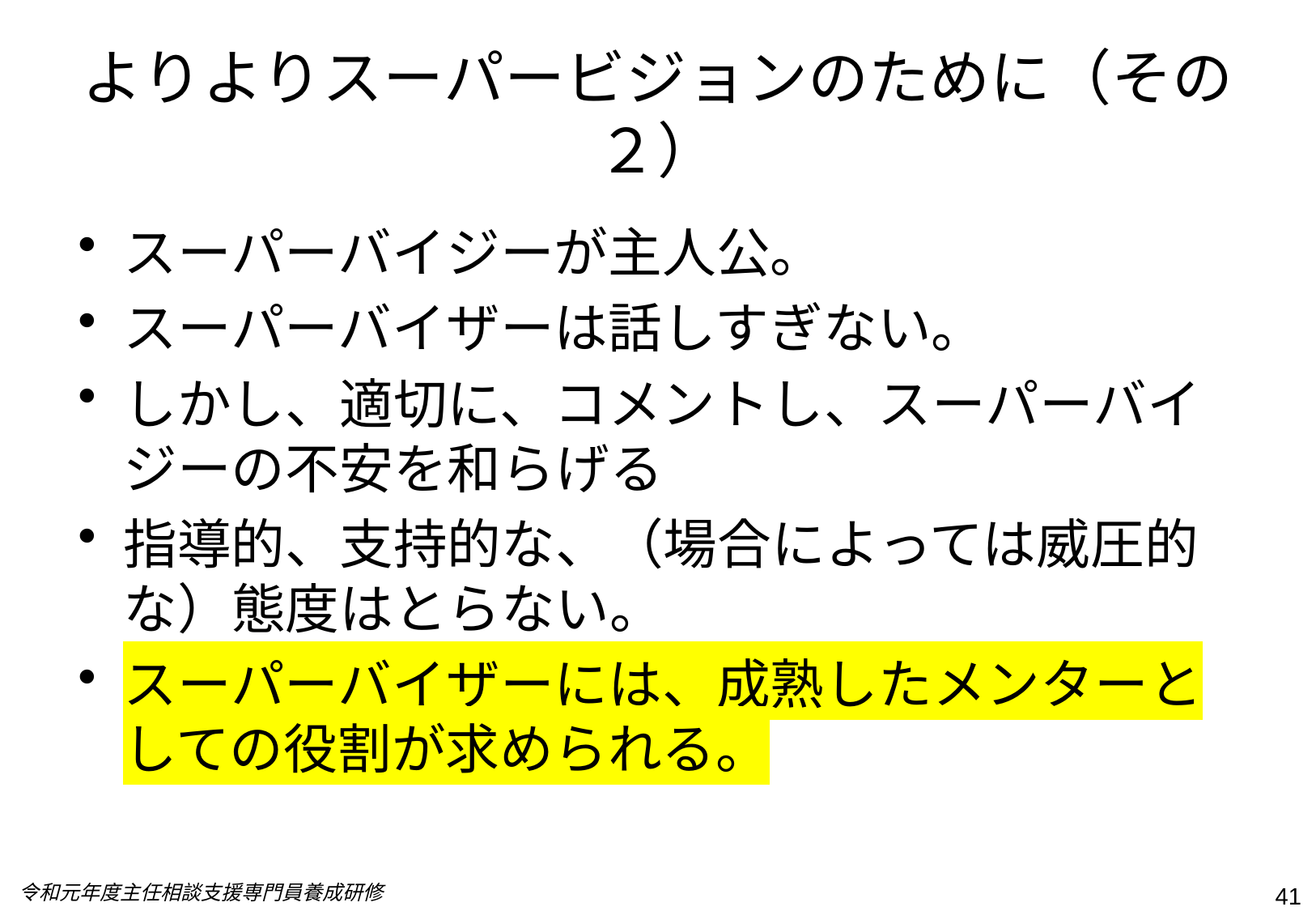

# よりよりスーパービジョンのために（その２）
スーパーバイジーが主人公。
スーパーバイザーは話しすぎない。
しかし、適切に、コメントし、スーパーバイジーの不安を和らげる
指導的、支持的な、（場合によっては威圧的な）態度はとらない。
スーパーバイザーには、成熟したメンターとしての役割が求められる。

令和元年度主任相談支援専門員養成研修
41